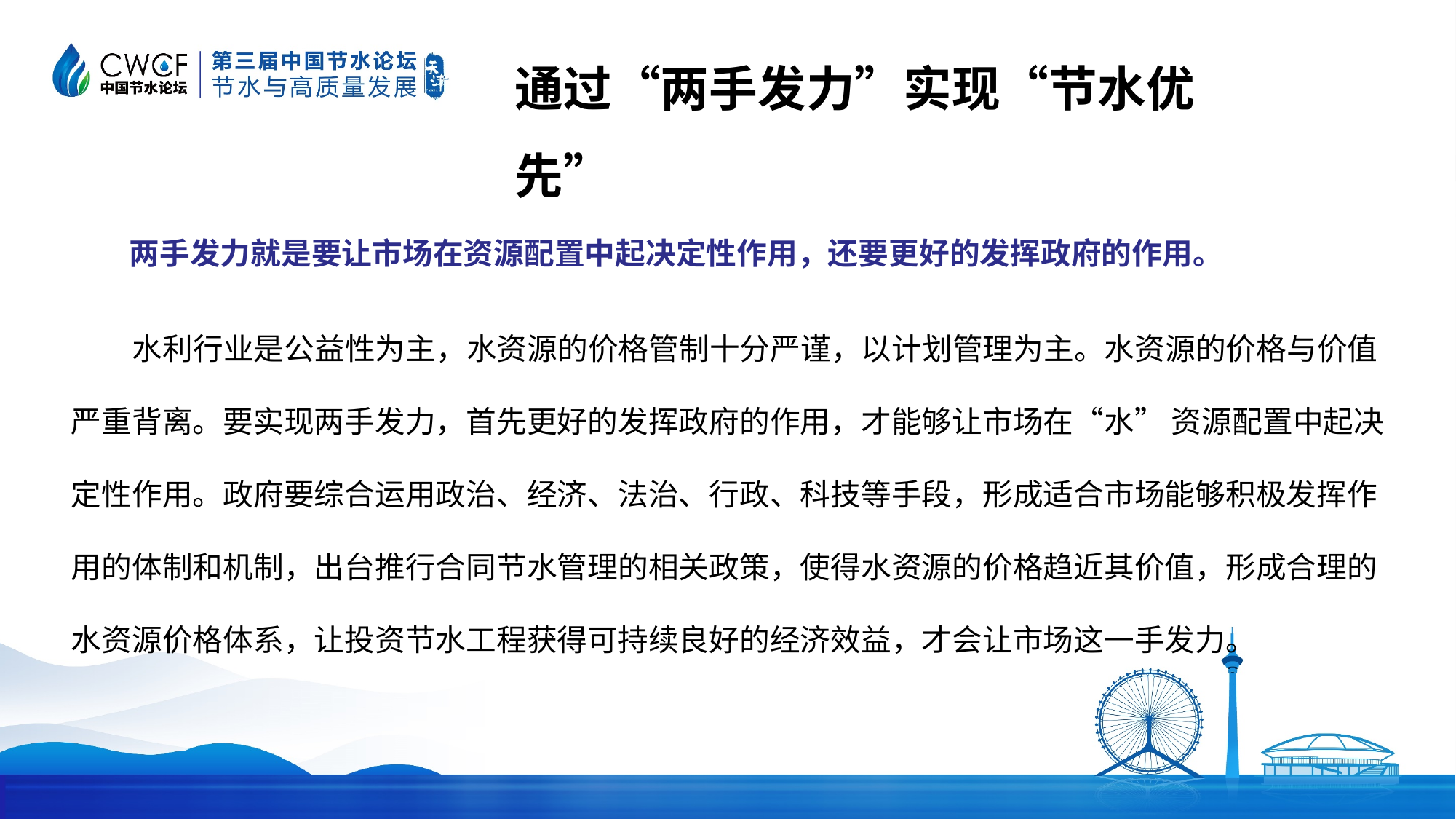

通过“两手发力”实现“节水优先”
      两手发力就是要让市场在资源配置中起决定性作用，还要更好的发挥政府的作用。
        水利行业是公益性为主，水资源的价格管制十分严谨，以计划管理为主。水资源的价格与价值严重背离。要实现两手发力，首先更好的发挥政府的作用，才能够让市场在“水” 资源配置中起决定性作用。政府要综合运用政治、经济、法治、行政、科技等手段，形成适合市场能够积极发挥作用的体制和机制，出台推行合同节水管理的相关政策，使得水资源的价格趋近其价值，形成合理的水资源价格体系，让投资节水工程获得可持续良好的经济效益，才会让市场这一手发力。